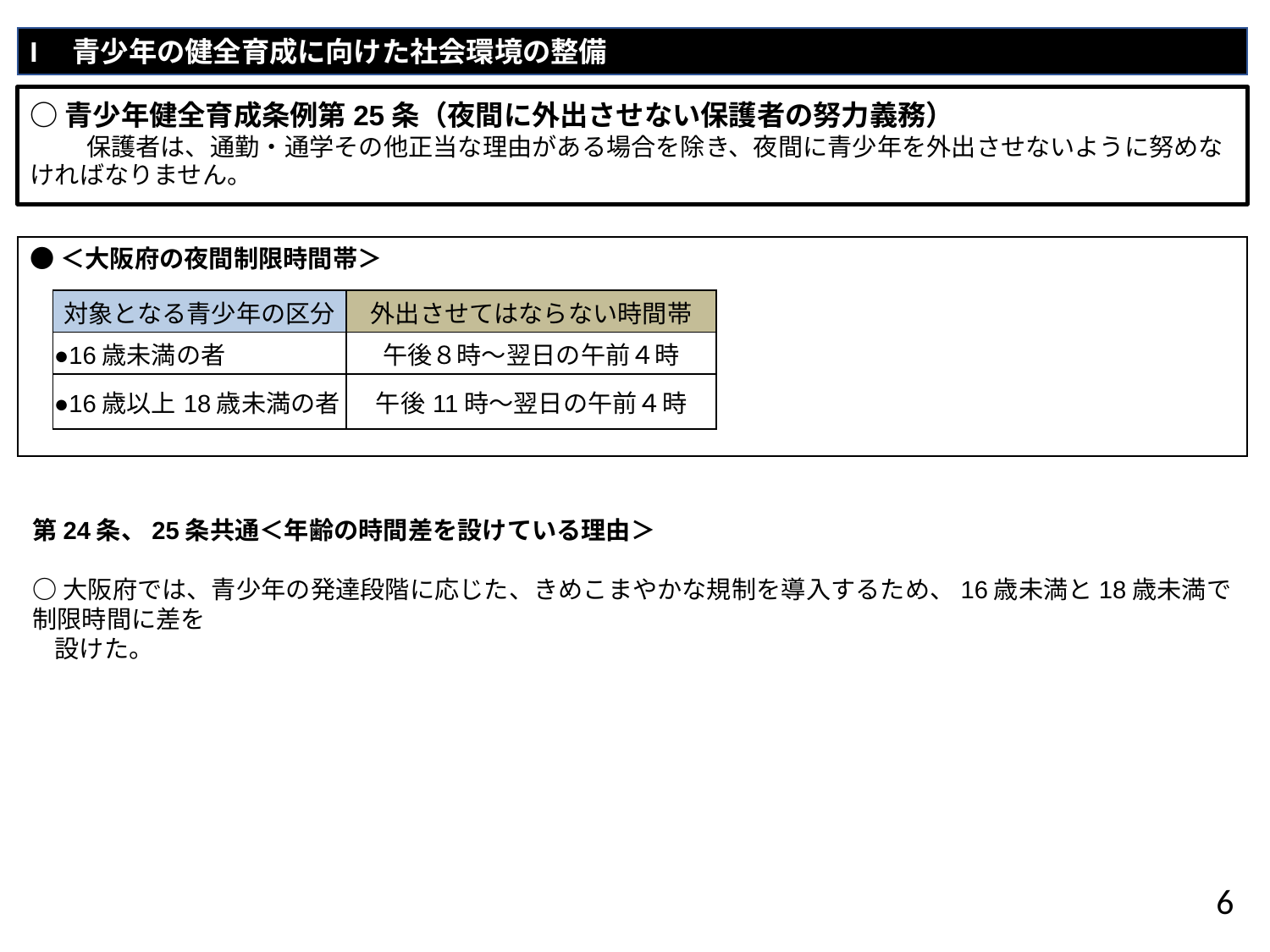

I　青少年の健全育成に向けた社会環境の整備
# ○青少年健全育成条例第25条（夜間に外出させない保護者の努力義務） 　　保護者は、通勤・通学その他正当な理由がある場合を除き、夜間に青少年を外出させないように努めなければなりません。

●＜大阪府の夜間制限時間帯＞

| 対象となる青少年の区分 | 外出させてはならない時間帯 |
| --- | --- |
| ●16歳未満の者 | 午後８時～翌日の午前４時 |
| ●16歳以上18歳未満の者 | 午後11時～翌日の午前４時 |
第24条、25条共通＜年齢の時間差を設けている理由＞
○大阪府では、青少年の発達段階に応じた、きめこまやかな規制を導入するため、16歳未満と18歳未満で制限時間に差を
   設けた。

6